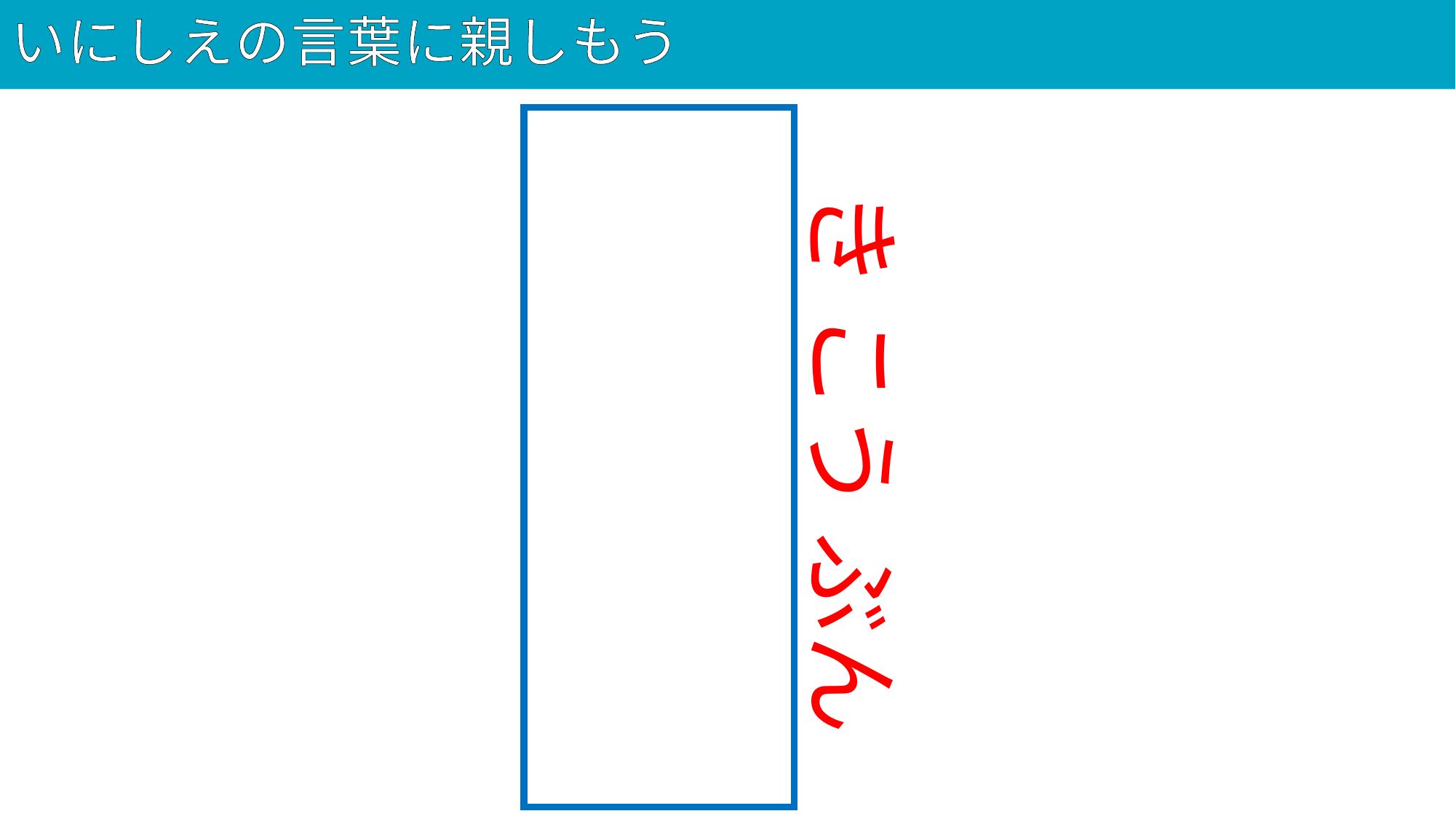

# いにしえの言葉に親しもう
56

紀行文
き こう ぶん